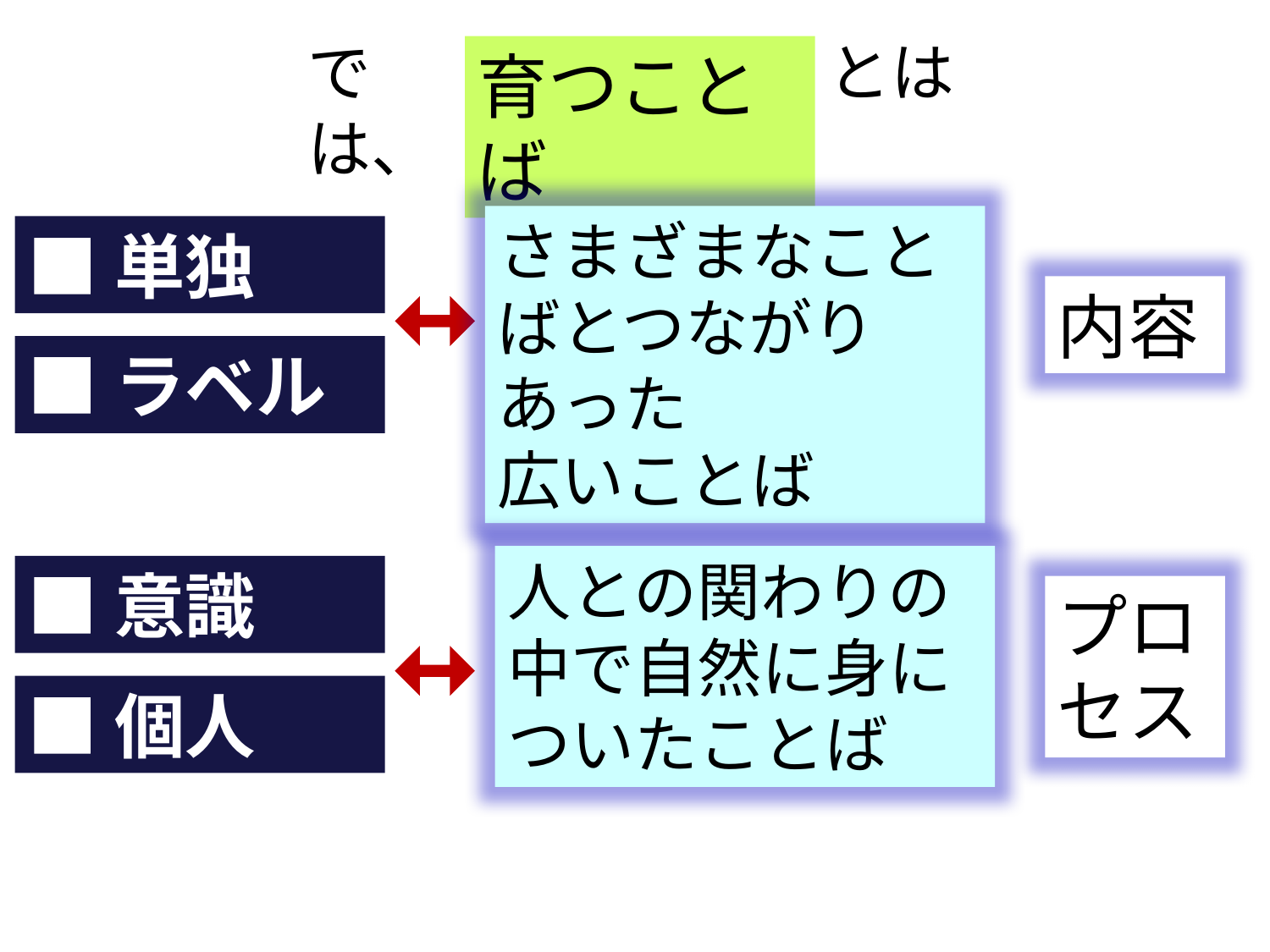

では、
とは
育つことば
さまざまなことばとつながりあった
広いことば
■単独
内容

■ラベル
人との関わりの中で自然に身についたことば
■意識
プロ
セス

■個人